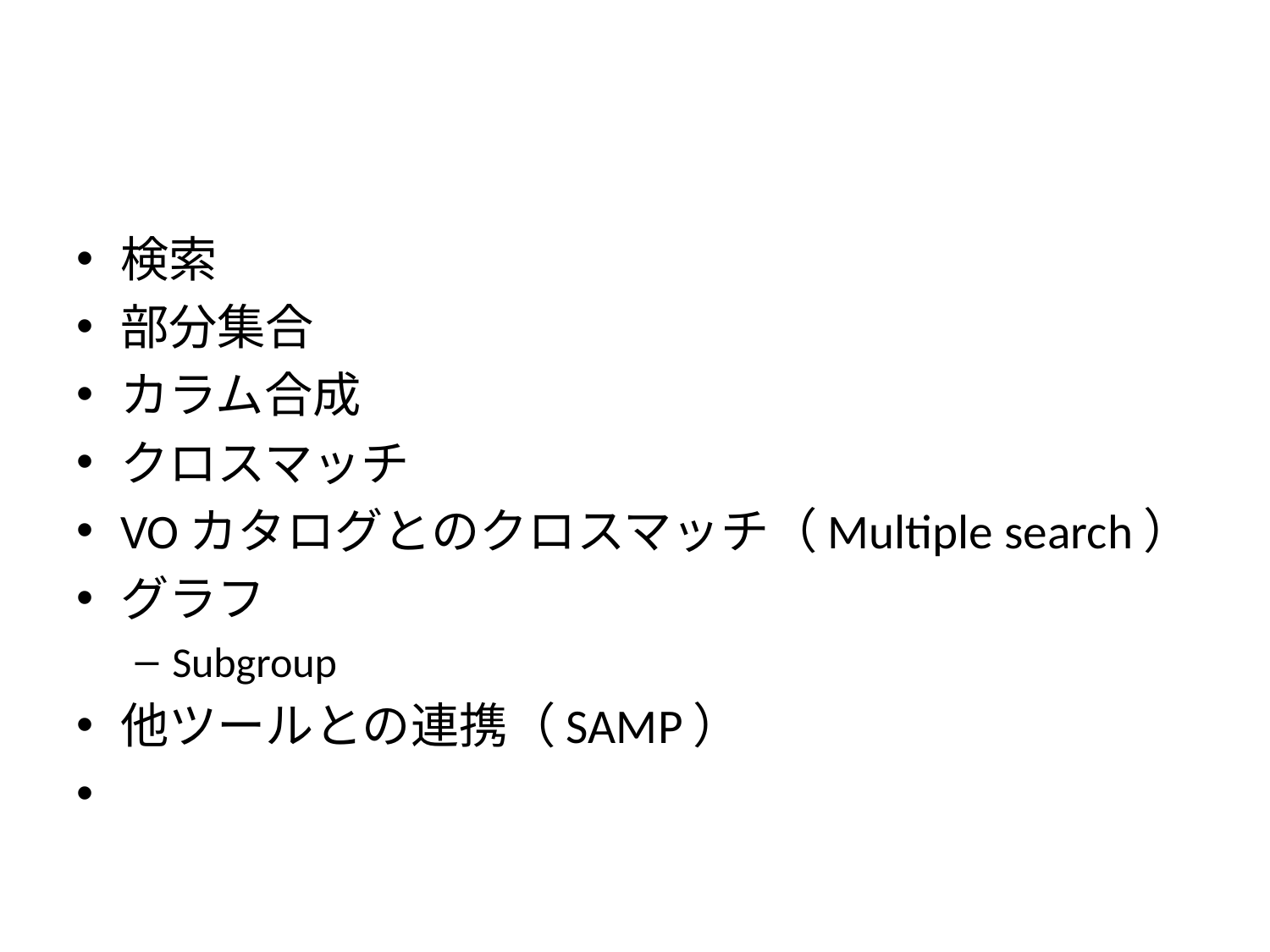

#
検索
部分集合
カラム合成
クロスマッチ
VOカタログとのクロスマッチ（Multiple search）
グラフ
Subgroup
他ツールとの連携（SAMP）